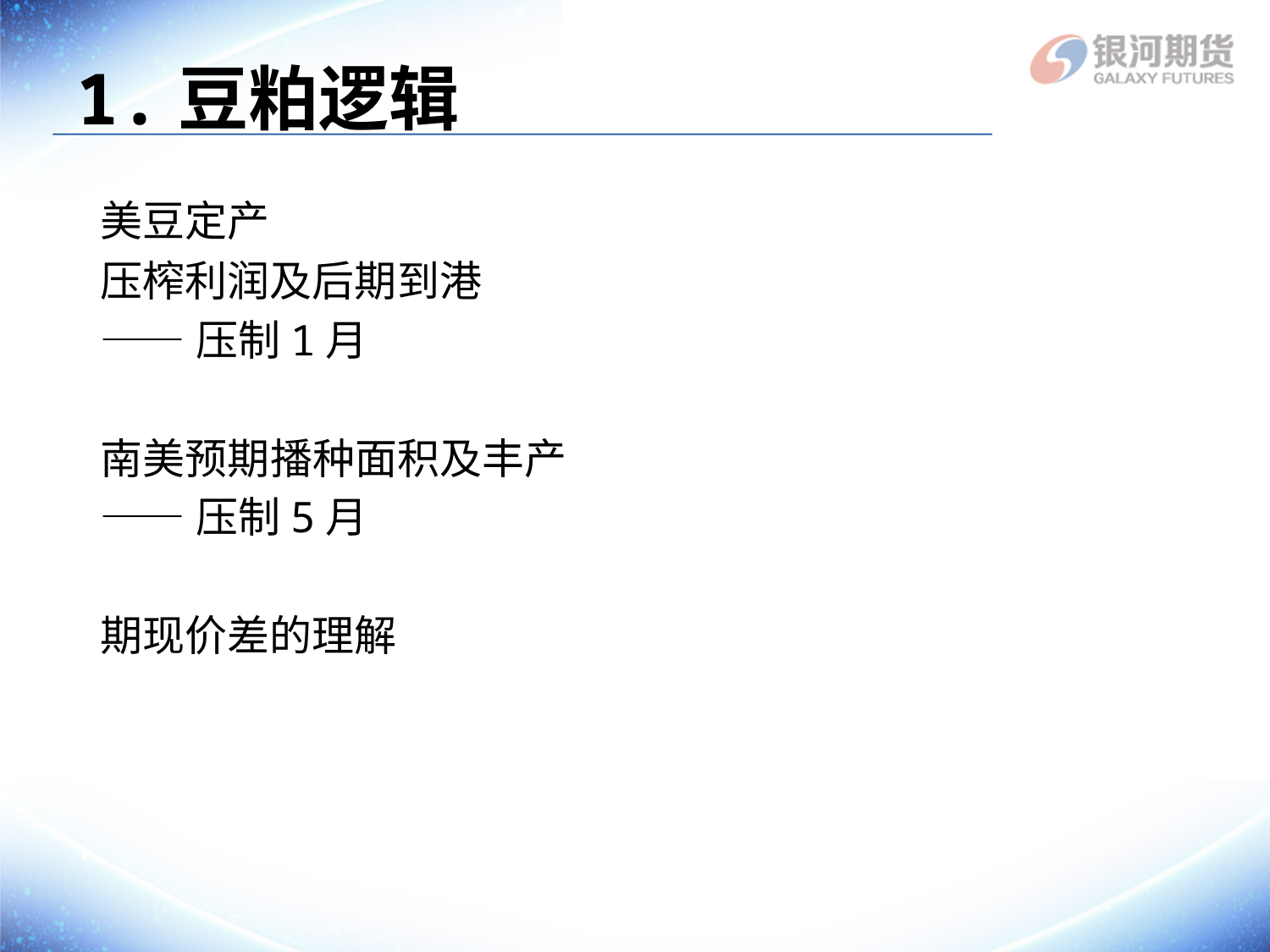

# 1.豆粕逻辑
美豆定产
压榨利润及后期到港
——压制1月

南美预期播种面积及丰产
——压制5月

期现价差的理解